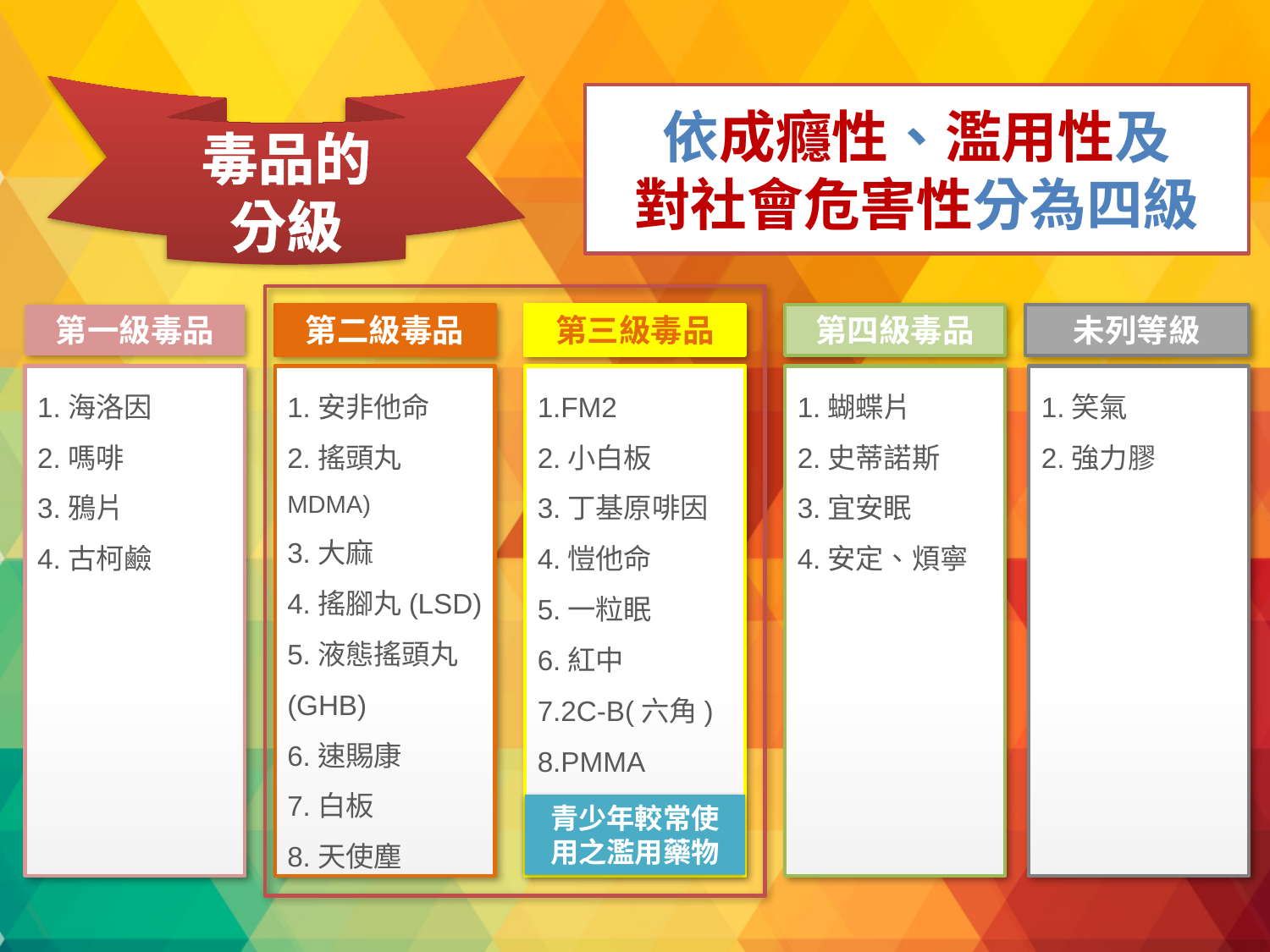

毒品的
分級
# 依成癮性、濫用性及 對社會危害性分為四級

第一級毒品
第二級毒品
第三級毒品
第四級毒品
未列等級
1.海洛因
2.嗎啡
3.鴉片
4.古柯鹼
1.安非他命
2.搖頭丸MDMA)
3.大麻
4.搖腳丸(LSD)
5.液態搖頭丸(GHB)
6.速賜康
7.白板
8.天使塵
1.FM2
2.小白板
3.丁基原啡因
4.愷他命
5.一粒眠
6.紅中
7.2C-B(六角)
8.PMMA
1.蝴蝶片
2.史蒂諾斯
3.宜安眠
4.安定、煩寧
1.笑氣
2.強力膠
青少年較常使用之濫用藥物